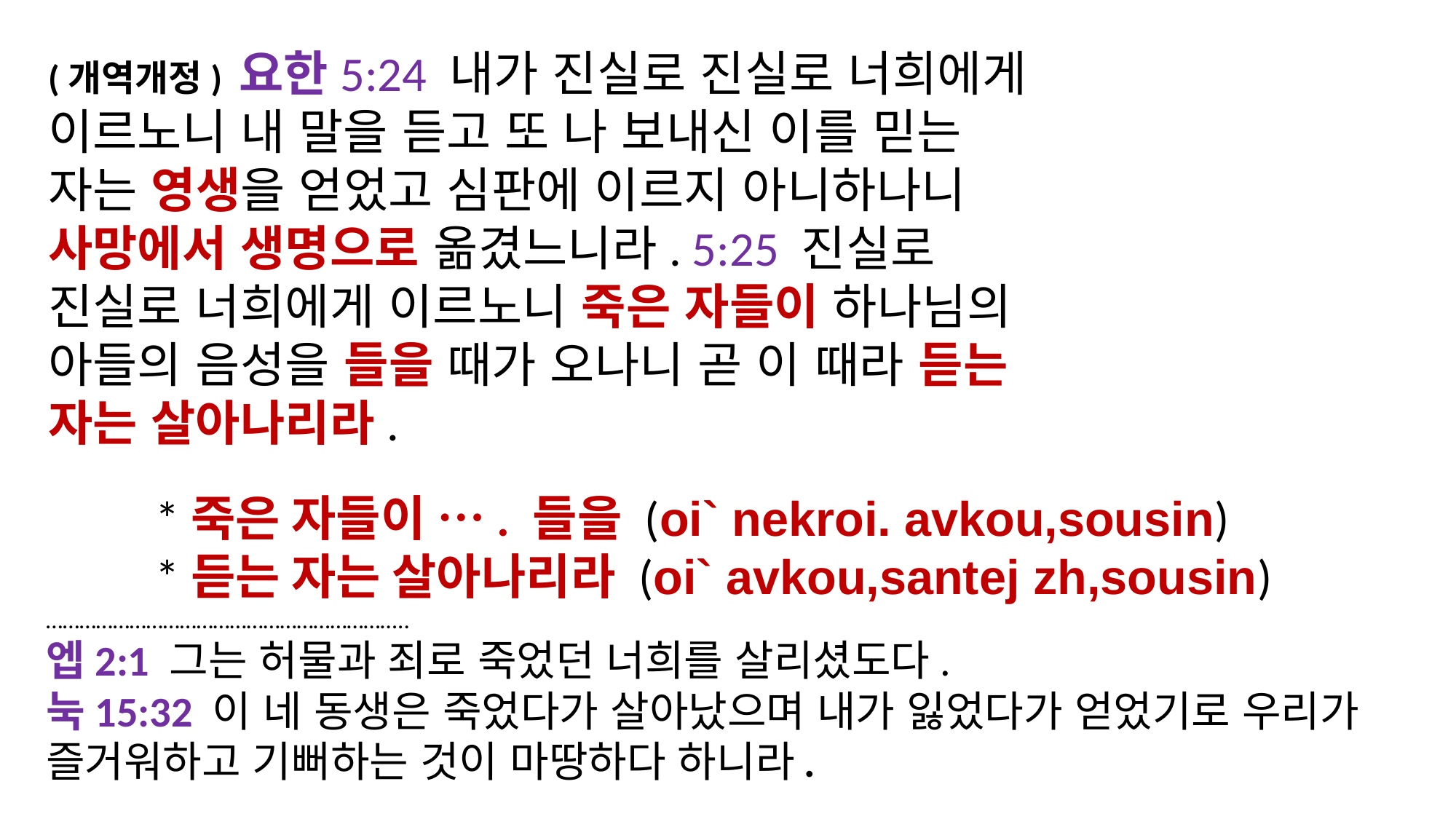

(개역개정) 요한5:24 내가 진실로 진실로 너희에게 이르노니 내 말을 듣고 또 나 보내신 이를 믿는 자는 영생을 얻었고 심판에 이르지 아니하나니 사망에서 생명으로 옮겼느니라. 5:25 진실로 진실로 너희에게 이르노니 죽은 자들이 하나님의 아들의 음성을 들을 때가 오나니 곧 이 때라 듣는 자는 살아나리라.
 	*죽은 자들이 …. 들을 (oi` nekroi. avkou,sousin)
 	*듣는 자는 살아나리라 (oi` avkou,santej zh,sousin)
………………………………………………………..
엡2:1 그는 허물과 죄로 죽었던 너희를 살리셨도다.
눅15:32 이 네 동생은 죽었다가 살아났으며 내가 잃었다가 얻었기로 우리가 즐거워하고 기뻐하는 것이 마땅하다 하니라.